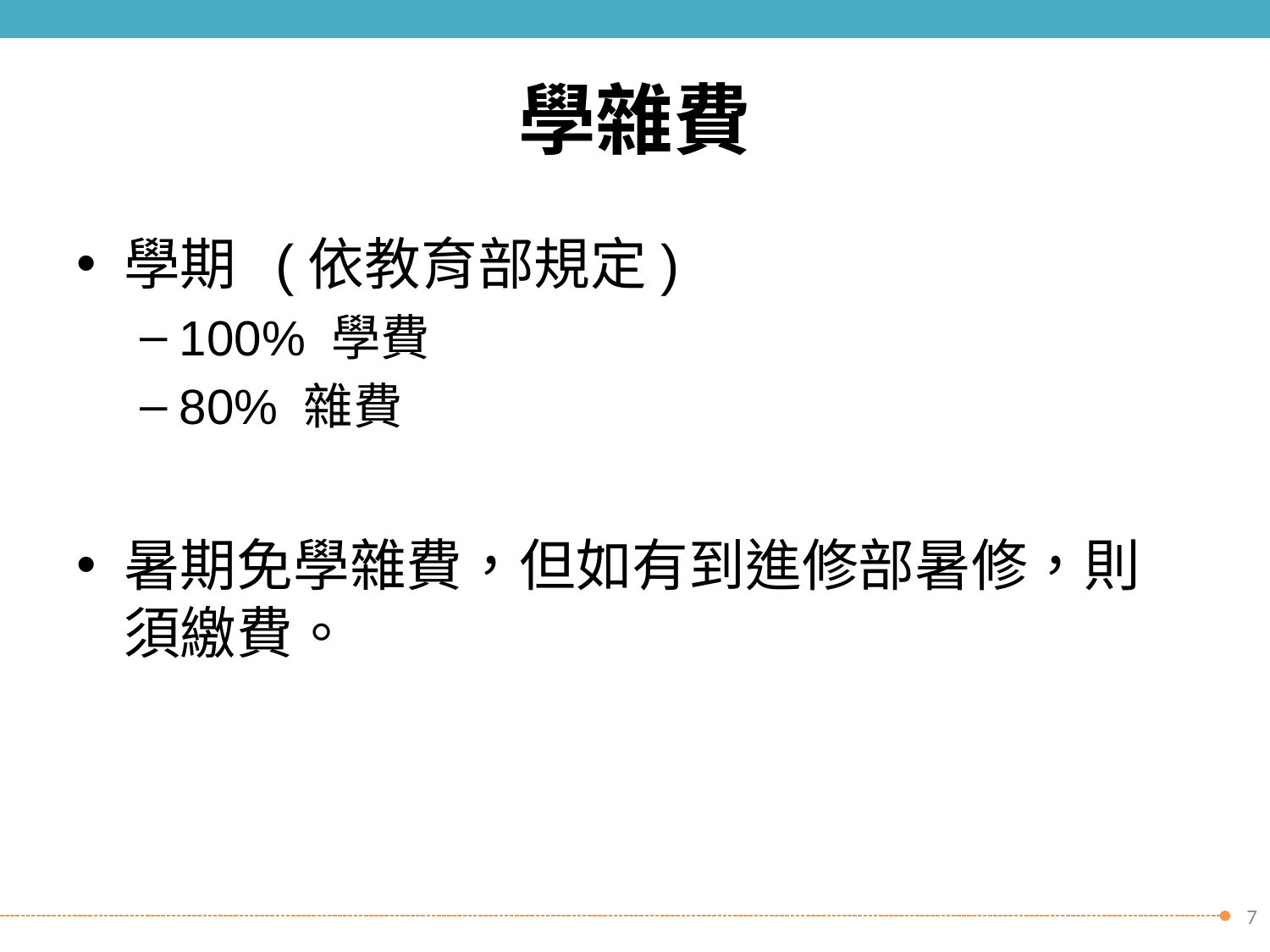

# 學雜費
學期  (依教育部規定)
100% 學費
80% 雜費

暑期免學雜費，但如有到進修部暑修，則須繳費。

7